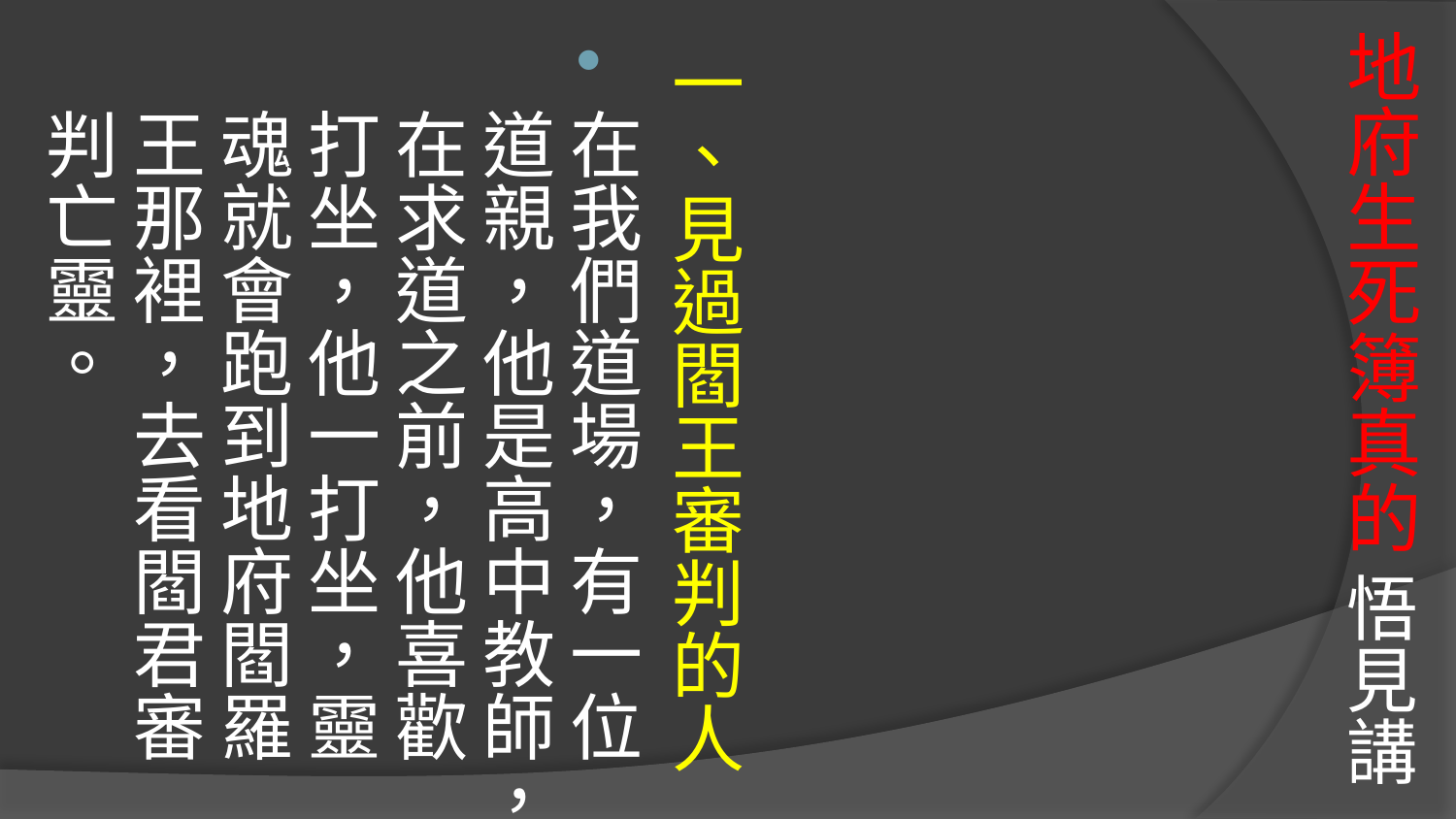

# 地府生死簿真的 悟見講
一、見過閻王審判的人
在我們道場，有一位道親，他是高中教師，在求道之前，他喜歡打坐，他一打坐，靈魂就會跑到地府閻羅王那裡，去看閻君審判亡靈。